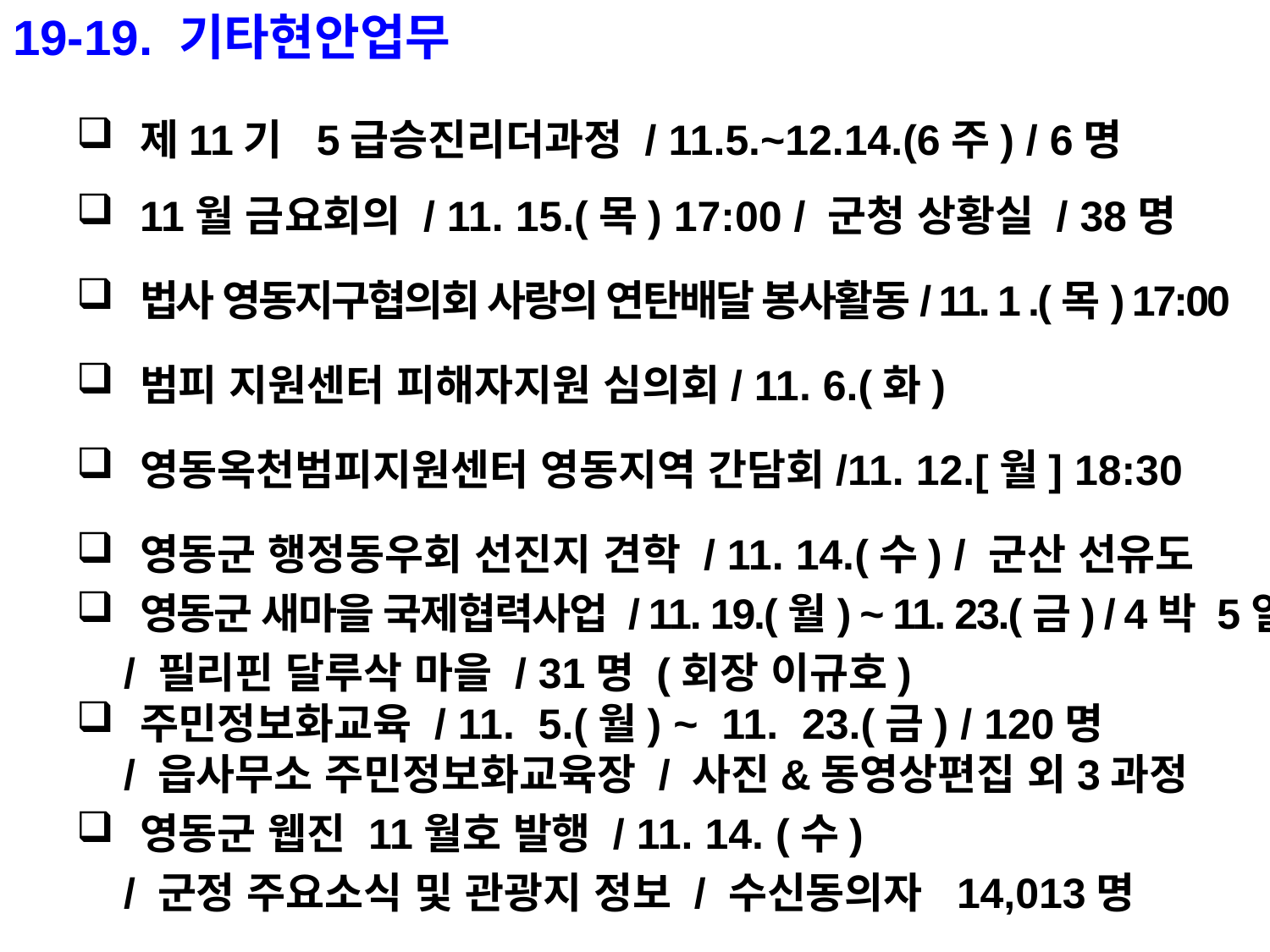

19-19. 기타현안업무

제11기  5급승진리더과정 / 11.5.~12.14.(6주) / 6명
11월 금요회의 / 11. 15.(목) 17:00 / 군청 상황실 / 38명
법사 영동지구협의회 사랑의 연탄배달 봉사활동/ 11. 1 .(목) 17:00
범피 지원센터 피해자지원 심의회/ 11. 6.(화)
영동옥천범피지원센터 영동지역 간담회/11. 12.[월] 18:30
영동군 행정동우회 선진지 견학 / 11. 14.(수) / 군산 선유도
영동군 새마을 국제협력사업 / 11. 19.(월) ~ 11. 23.(금) / 4박 5일
    / 필리핀 달루삭 마을 / 31명 (회장 이규호)
주민정보화교육 / 11.  5.(월) ~  11.  23.(금) / 120명
    / 읍사무소 주민정보화교육장 / 사진&동영상편집 외3과정
영동군 웹진 11월호 발행 / 11. 14. (수)
    / 군정 주요소식 및 관광지 정보 / 수신동의자  14,013명